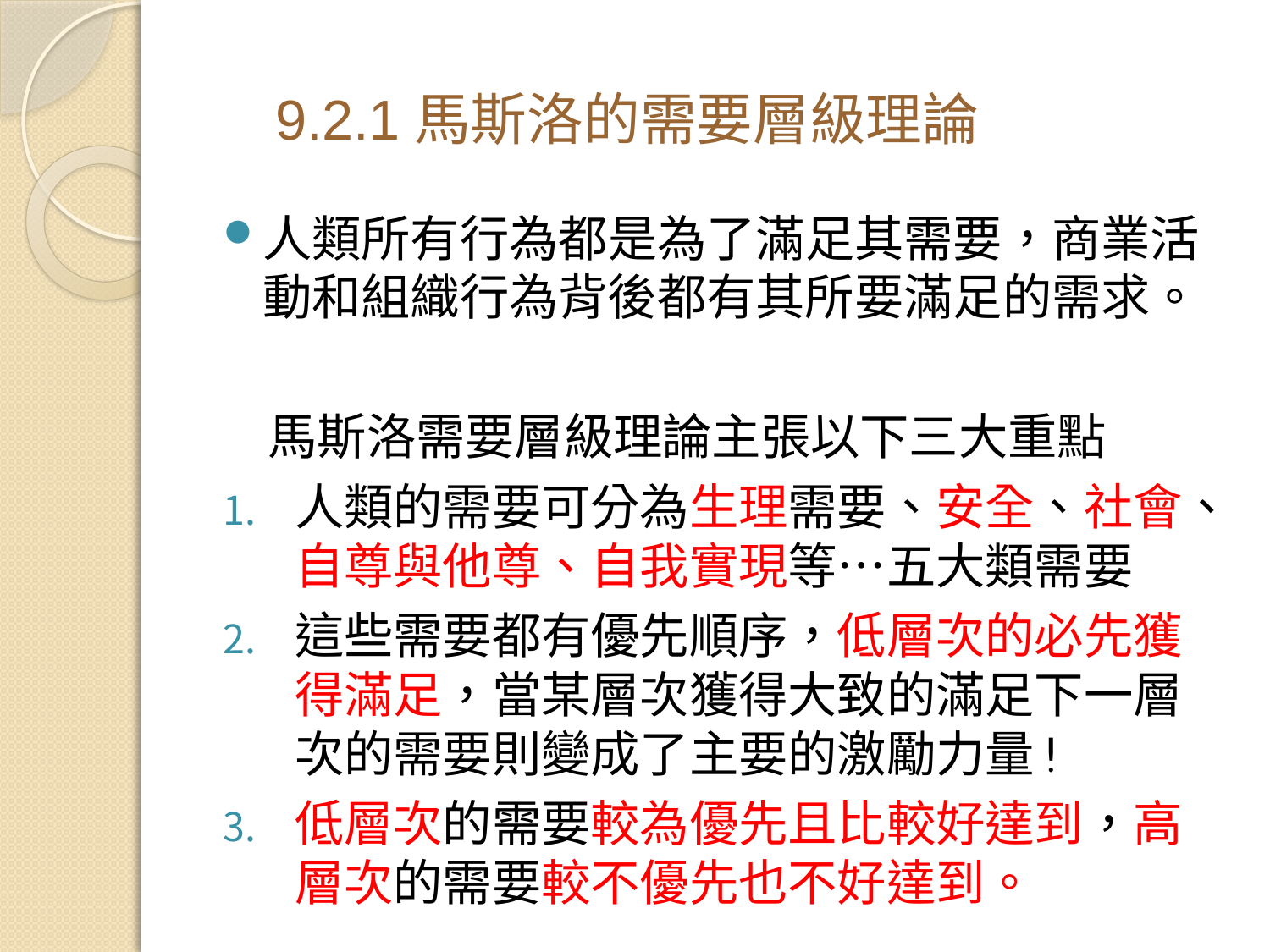

# 9.2.1馬斯洛的需要層級理論
人類所有行為都是為了滿足其需要，商業活動和組織行為背後都有其所要滿足的需求。

   馬斯洛需要層級理論主張以下三大重點
人類的需要可分為生理需要、安全、社會、自尊與他尊、自我實現等…五大類需要
這些需要都有優先順序，低層次的必先獲得滿足，當某層次獲得大致的滿足下一層次的需要則變成了主要的激勵力量!
低層次的需要較為優先且比較好達到，高層次的需要較不優先也不好達到。